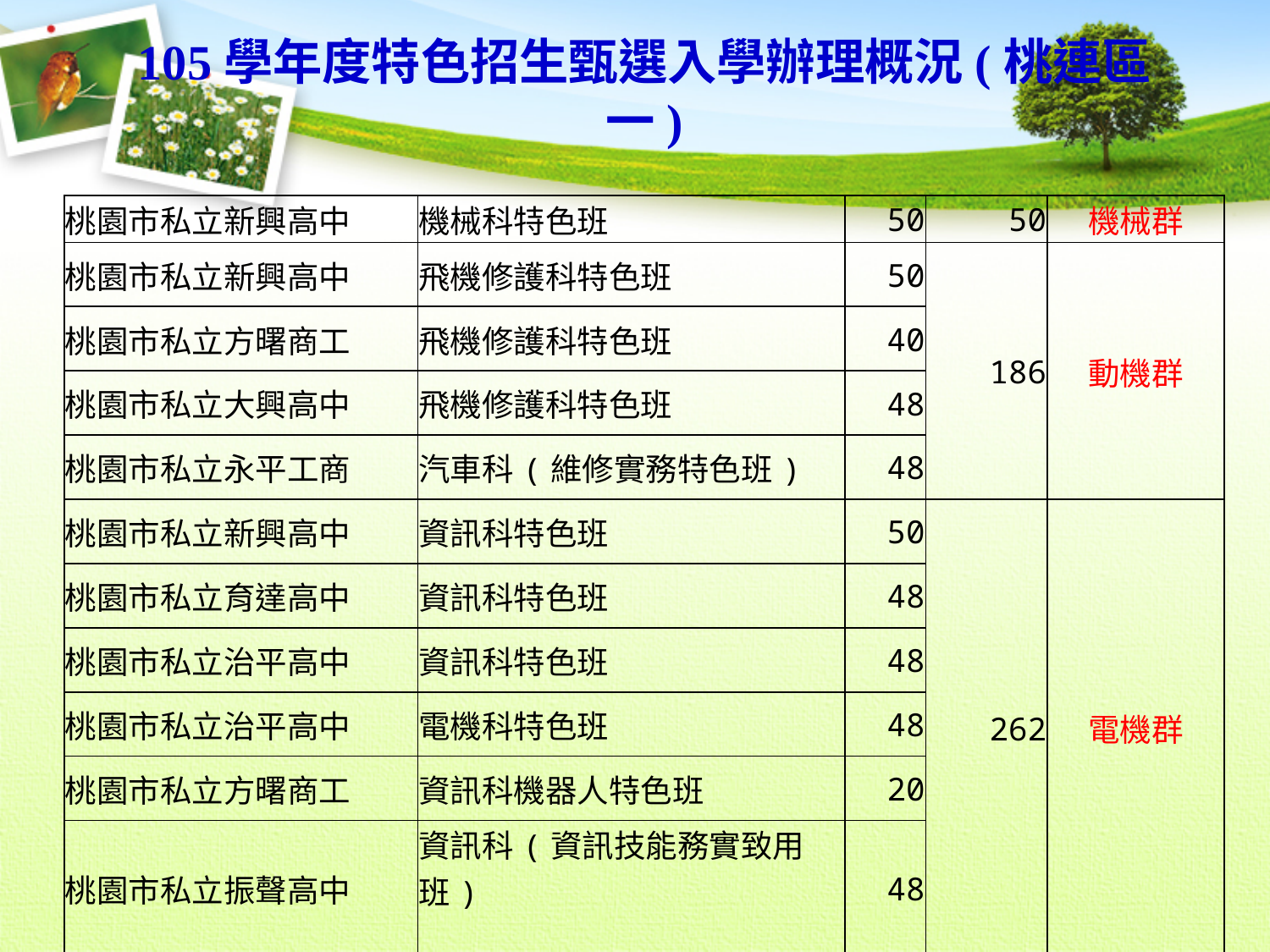

# 105學年度特色招生甄選入學辦理概況(桃連區一)
| 桃園市私立新興高中 | 機械科特色班 | 50 | 50 | 機械群 |
| --- | --- | --- | --- | --- |
| 桃園市私立新興高中 | 飛機修護科特色班 | 50 | 186 | 動機群 |
| 桃園市私立方曙商工 | 飛機修護科特色班 | 40 |  |  |
| 桃園市私立大興高中 | 飛機修護科特色班 | 48 |  |  |
| 桃園市私立永平工商 | 汽車科(維修實務特色班) | 48 |  |  |
| 桃園市私立新興高中 | 資訊科特色班 | 50 | 262 | 電機群 |
| 桃園市私立育達高中 | 資訊科特色班 | 48 |  |  |
| 桃園市私立治平高中 | 資訊科特色班 | 48 |  |  |
| 桃園市私立治平高中 | 電機科特色班 | 48 |  |  |
| 桃園市私立方曙商工 | 資訊科機器人特色班 | 20 |  |  |
| 桃園市私立振聲高中 | 資訊科(資訊技能務實致用班) | 48 |  |  |
| 桃園市私立六和高中 | 電機科特色班 | 24 | 24 | 機械群 |